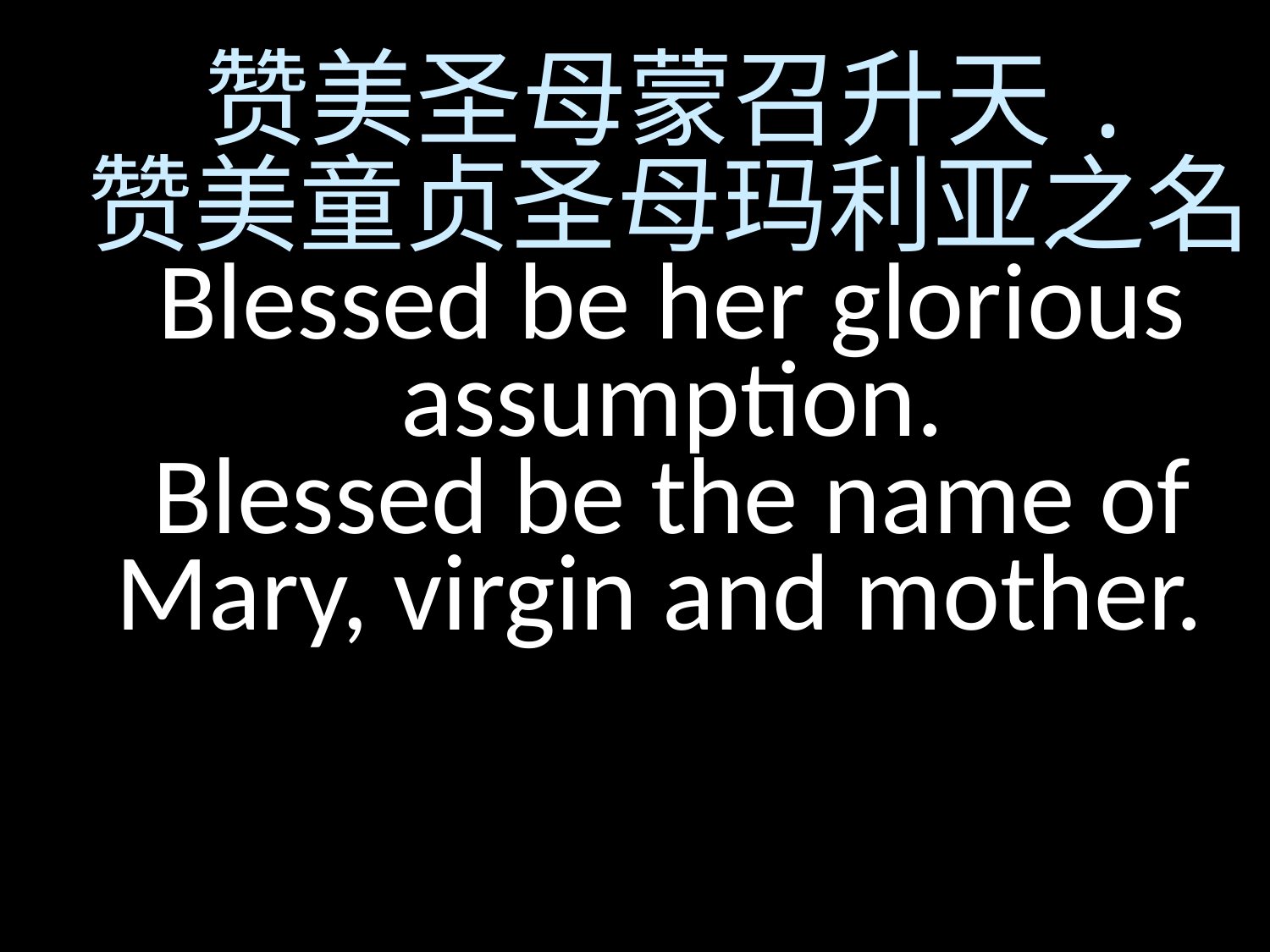

赞美圣母蒙召升天.
赞美童贞圣母玛利亚之名.
Blessed be her glorious assumption.
Blessed be the name of Mary, virgin and mother.